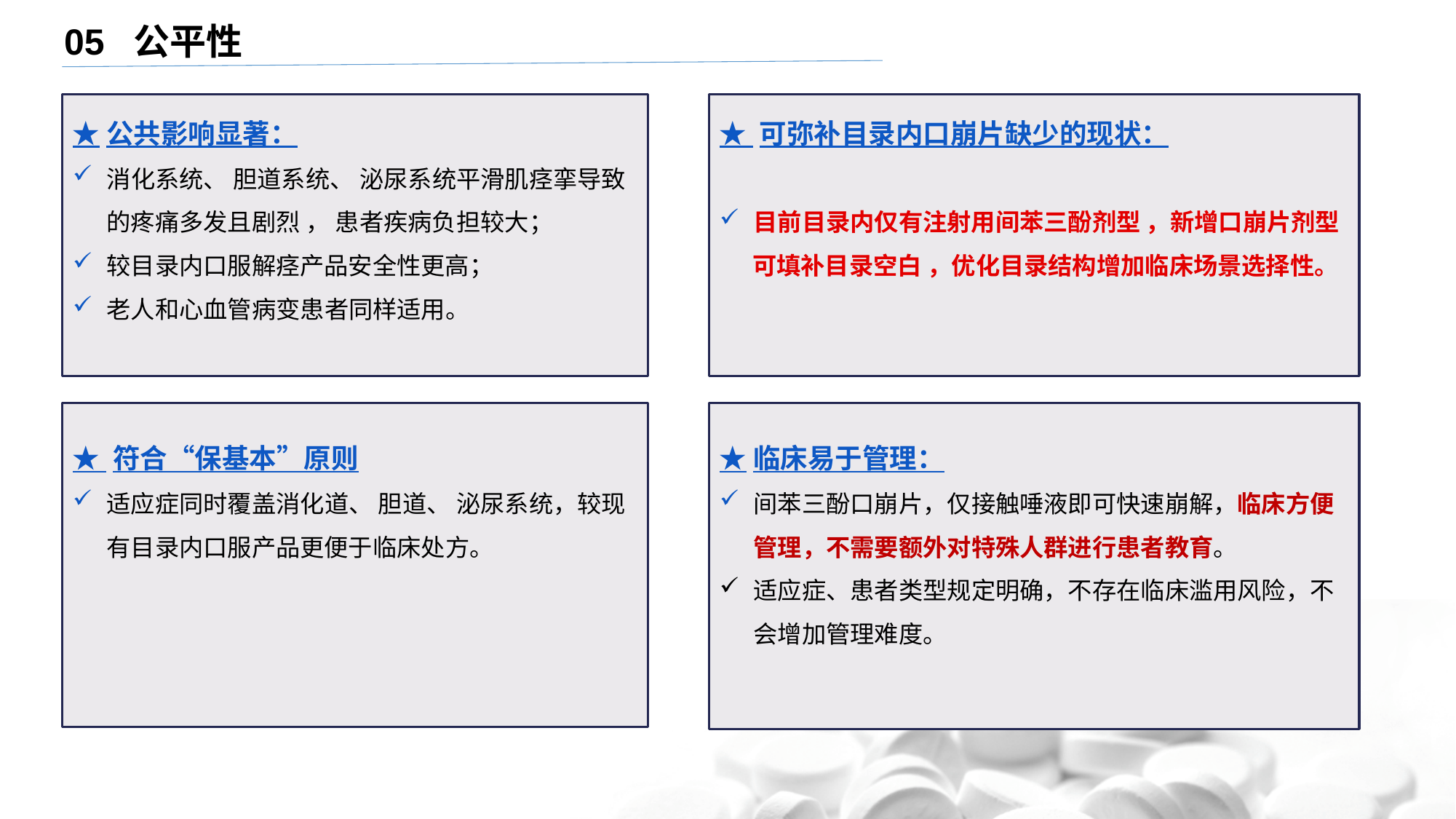

05  公平性
★公共影响显著：
消化系统、 胆道系统、 泌尿系统平滑肌痉挛导致的疼痛多发且剧烈 ， 患者疾病负担较大；
较目录内口服解痉产品安全性更高；
老人和心血管病变患者同样适用。

★ 可弥补目录内口崩片缺少的现状：

目前目录内仅有注射用间苯三酚剂型 ，新增口崩片剂型
     可填补目录空白 ，优化目录结构增加临床场景选择性。

★ 符合“保基本”原则
适应症同时覆盖消化道、 胆道、 泌尿系统，较现有目录内口服产品更便于临床处方。

★临床易于管理：
间苯三酚口崩片，仅接触唾液即可快速崩解，临床方便管理，不需要额外对特殊人群进行患者教育。
适应症、患者类型规定明确，不存在临床滥用风险，不会增加管理难度。